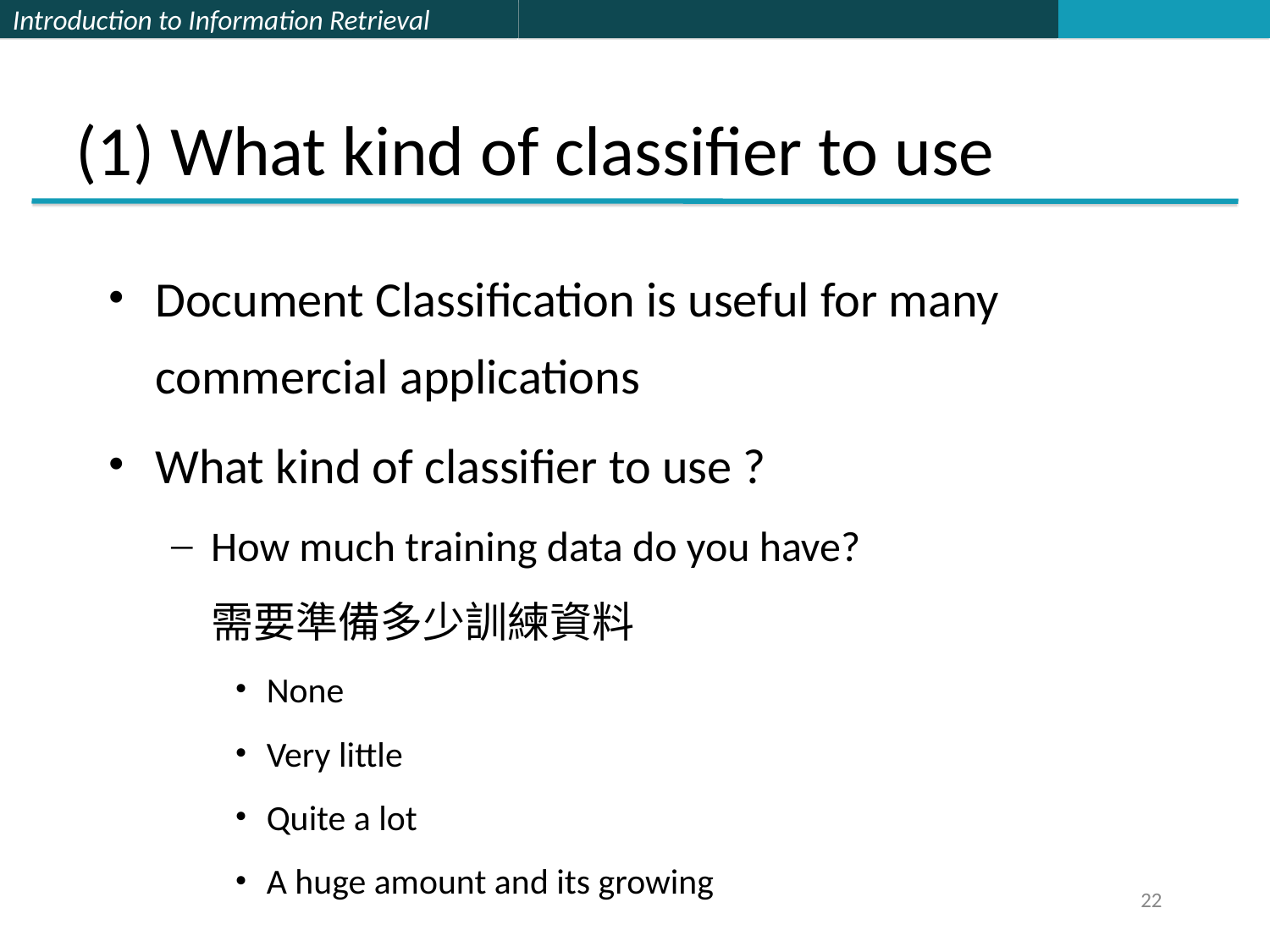

# (1) What kind of classifier to use
Document Classification is useful for many commercial applications
What kind of classifier to use ?
How much training data do you have?
	需要準備多少訓練資料
None
Very little
Quite a lot
A huge amount and its growing
22